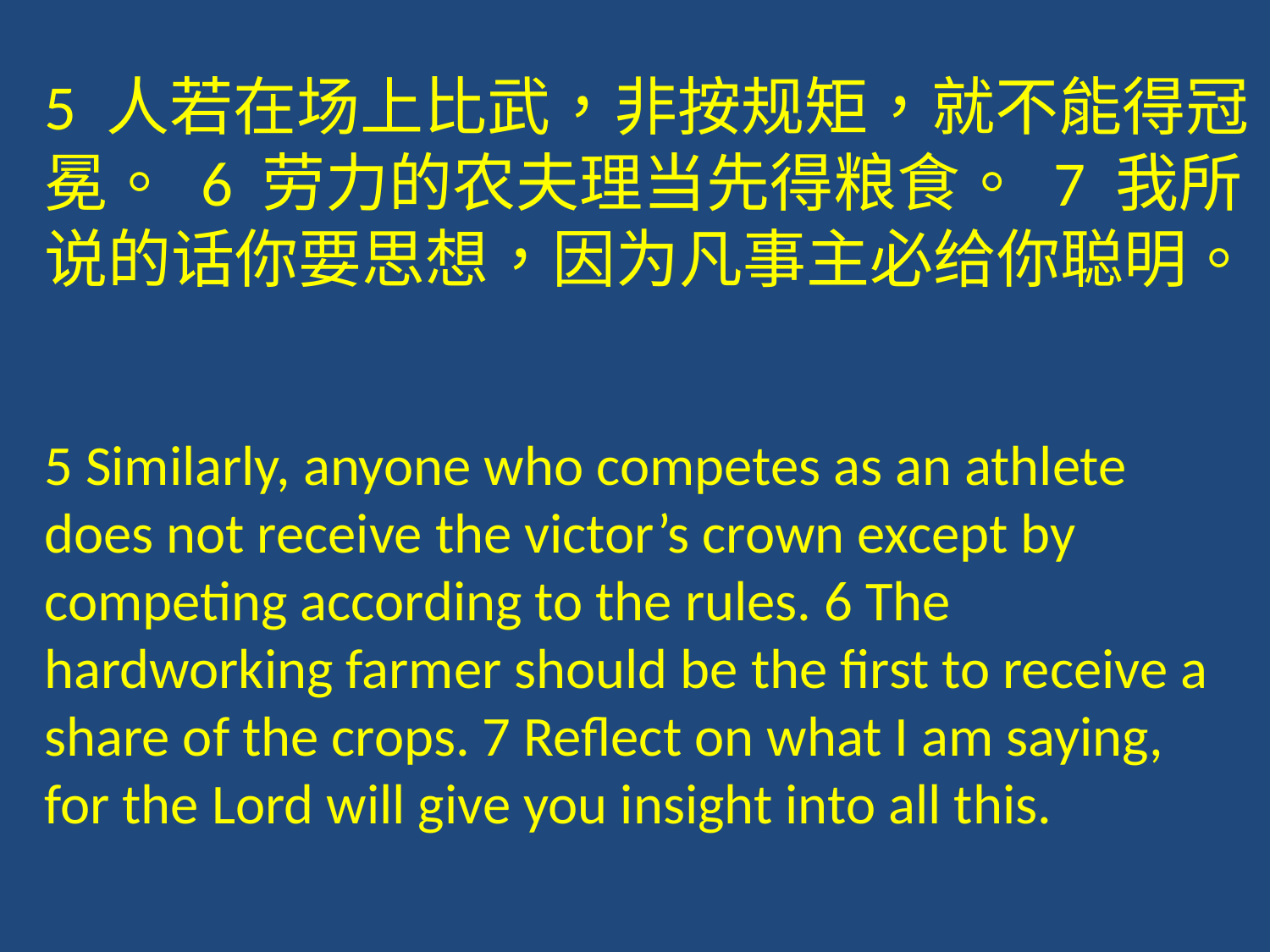

5 人若在场上比武，非按规矩，就不能得冠冕。 6 劳力的农夫理当先得粮食。 7 我所说的话你要思想，因为凡事主必给你聪明。
5 Similarly, anyone who competes as an athlete does not receive the victor’s crown except by competing according to the rules. 6 The hardworking farmer should be the first to receive a share of the crops. 7 Reflect on what I am saying, for the Lord will give you insight into all this.